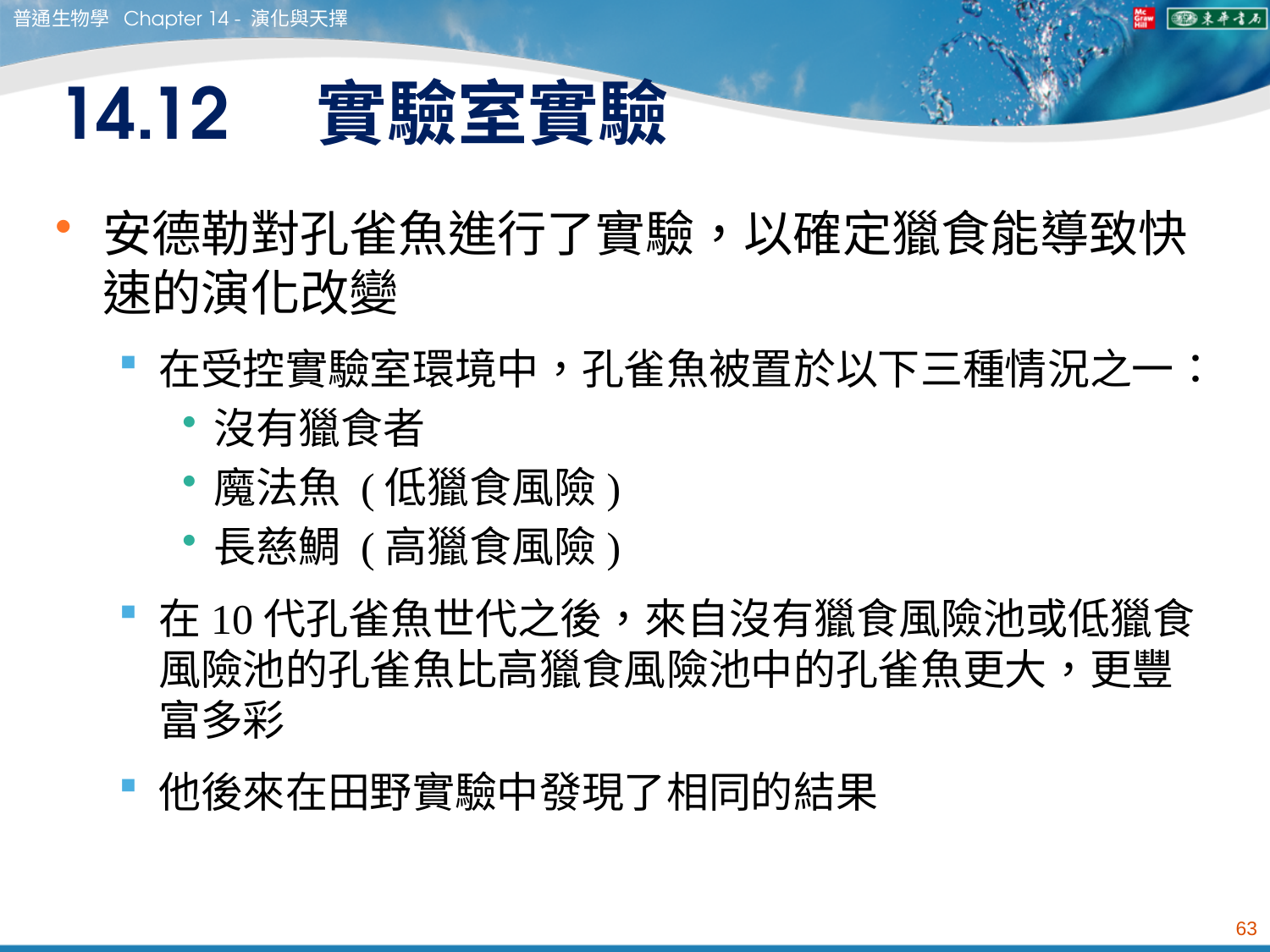

普通生物學  Chapter 14 - 演化與天擇
# 14.12　實驗室實驗
安德勒對孔雀魚進行了實驗，以確定獵食能導致快速的演化改變
在受控實驗室環境中，孔雀魚被置於以下三種情況之一：
沒有獵食者
魔法魚 (低獵食風險)
長慈鯛 (高獵食風險)
在10代孔雀魚世代之後，來自沒有獵食風險池或低獵食風險池的孔雀魚比高獵食風險池中的孔雀魚更大，更豐富多彩
他後來在田野實驗中發現了相同的結果
63